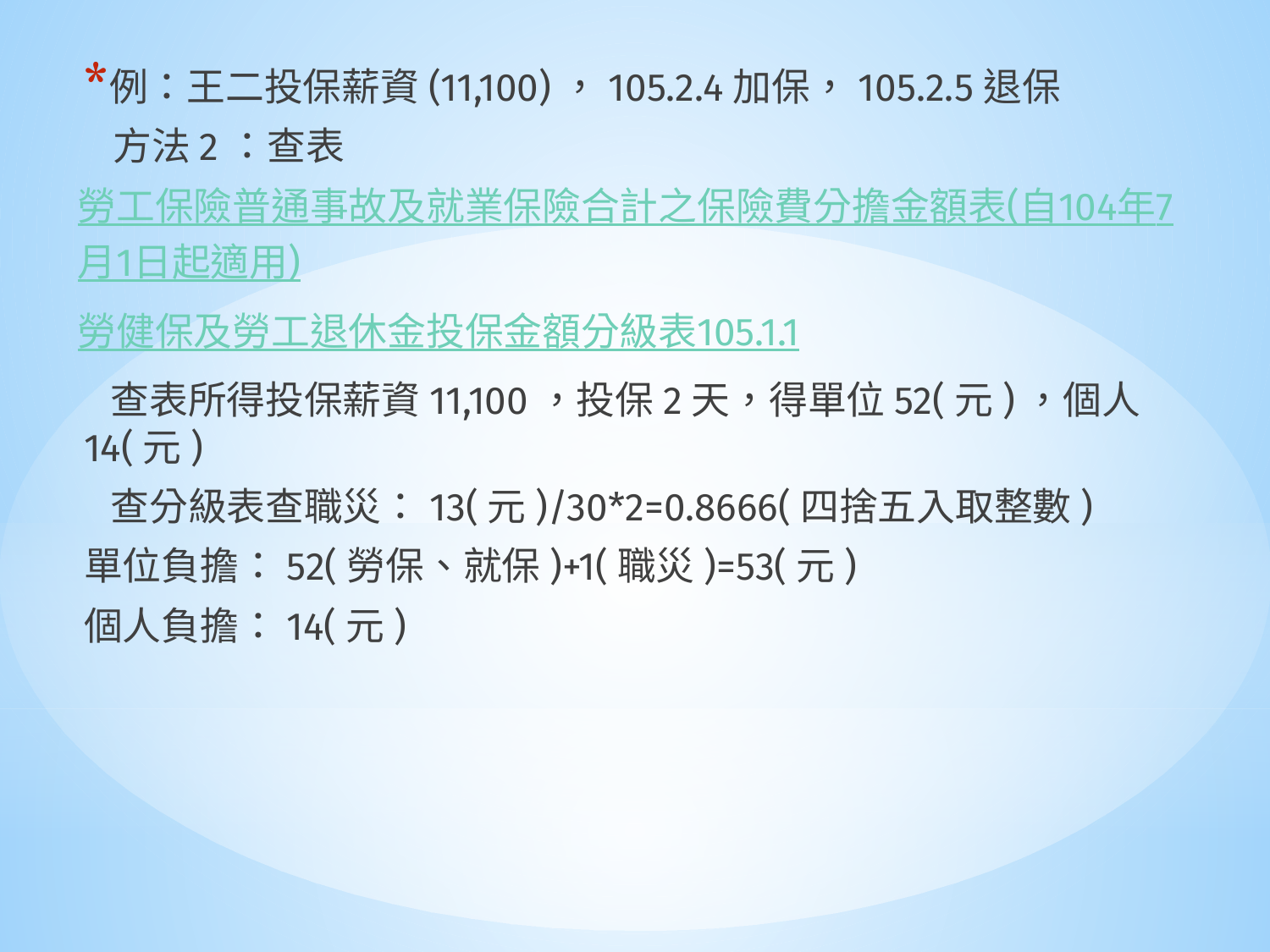

例：王二投保薪資(11,100)，105.2.4加保，105.2.5退保
   方法2：查表
勞工保險普通事故及就業保險合計之保險費分擔金額表(自104年7月1日起適用)
勞健保及勞工退休金投保金額分級表105.1.1
  查表所得投保薪資11,100，投保2天，得單位52(元)，個人14(元)
  查分級表查職災：13(元)/30*2=0.8666(四捨五入取整數)
單位負擔：52(勞保、就保)+1(職災)=53(元)
個人負擔：14(元)